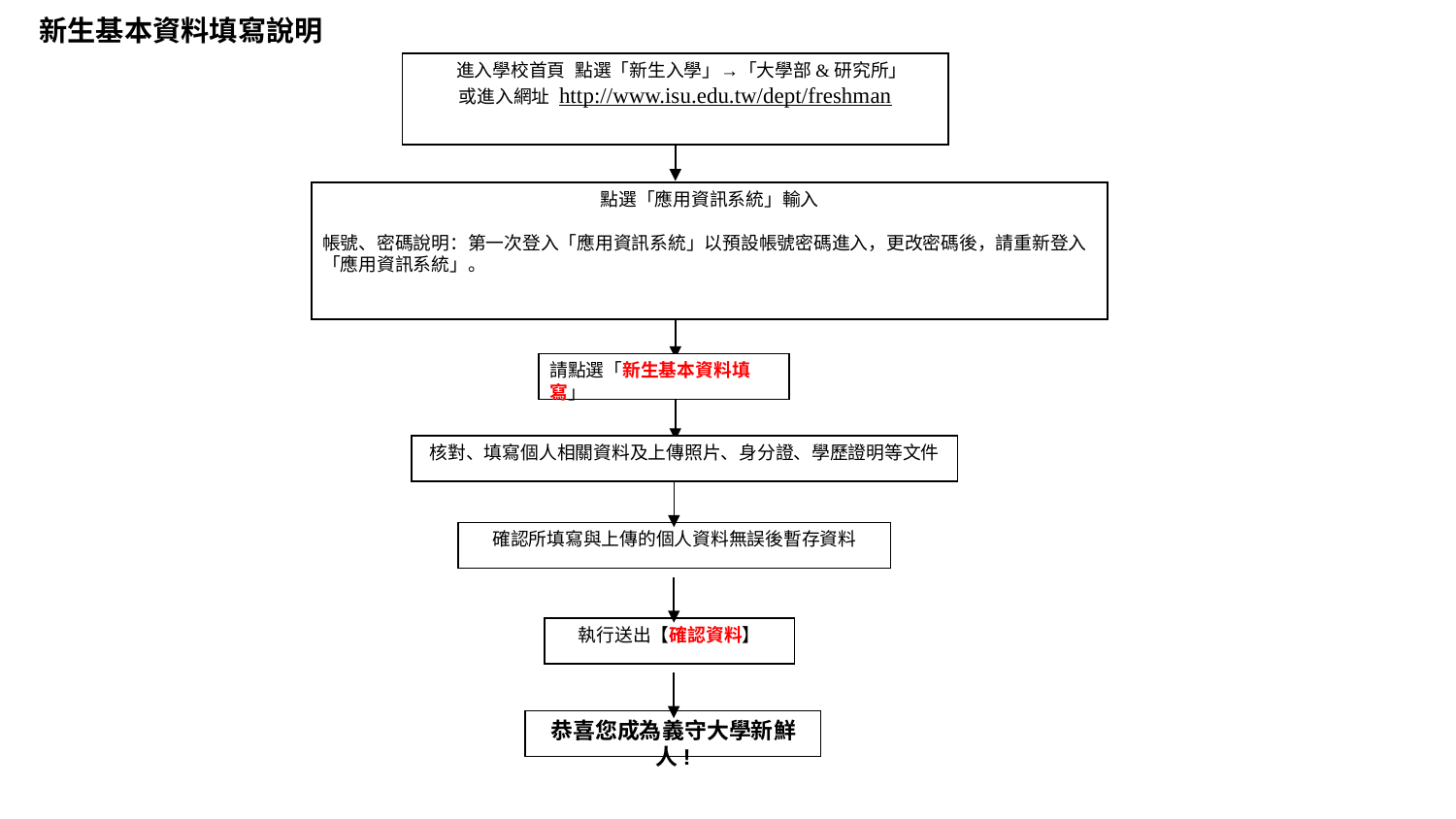

新生基本資料填寫說明

  進入學校首頁  點選「新生入學」→「大學部&研究所」
或進入網址 http://www.isu.edu.tw/dept/freshman
點選「應用資訊系統」輸入

帳號、密碼說明：第一次登入「應用資訊系統」以預設帳號密碼進入，更改密碼後，請重新登入「應用資訊系統」。

請點選「新生基本資料填寫」
核對、填寫個人相關資料及上傳照片、身分證、學歷證明等文件
確認所填寫與上傳的個人資料無誤後暫存資料
執行送出【確認資料】
恭喜您成為義守大學新鮮人!